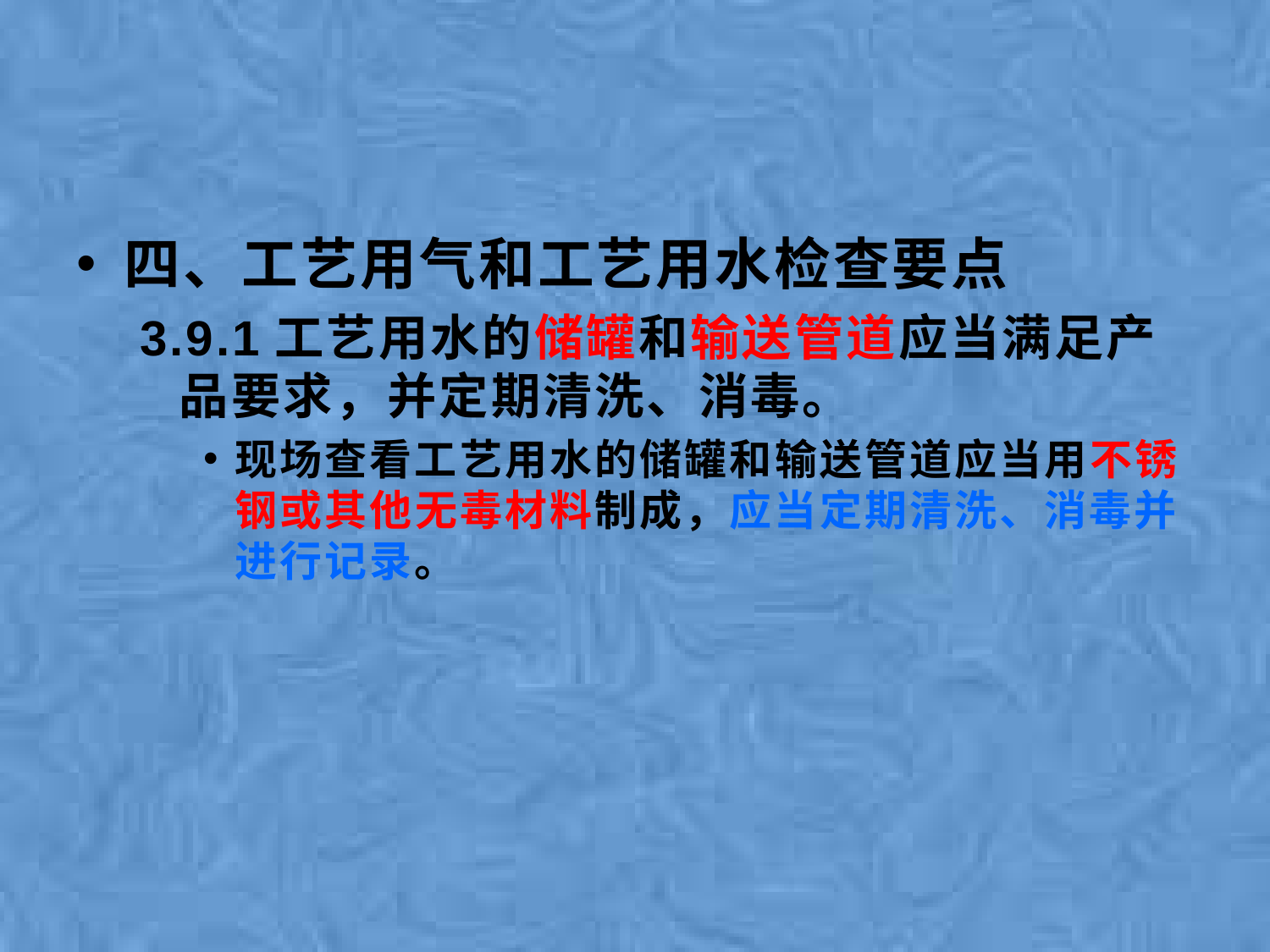

四、工艺用气和工艺用水检查要点
3.9.1工艺用水的储罐和输送管道应当满足产品要求，并定期清洗、消毒。
现场查看工艺用水的储罐和输送管道应当用不锈钢或其他无毒材料制成，应当定期清洗、消毒并进行记录。